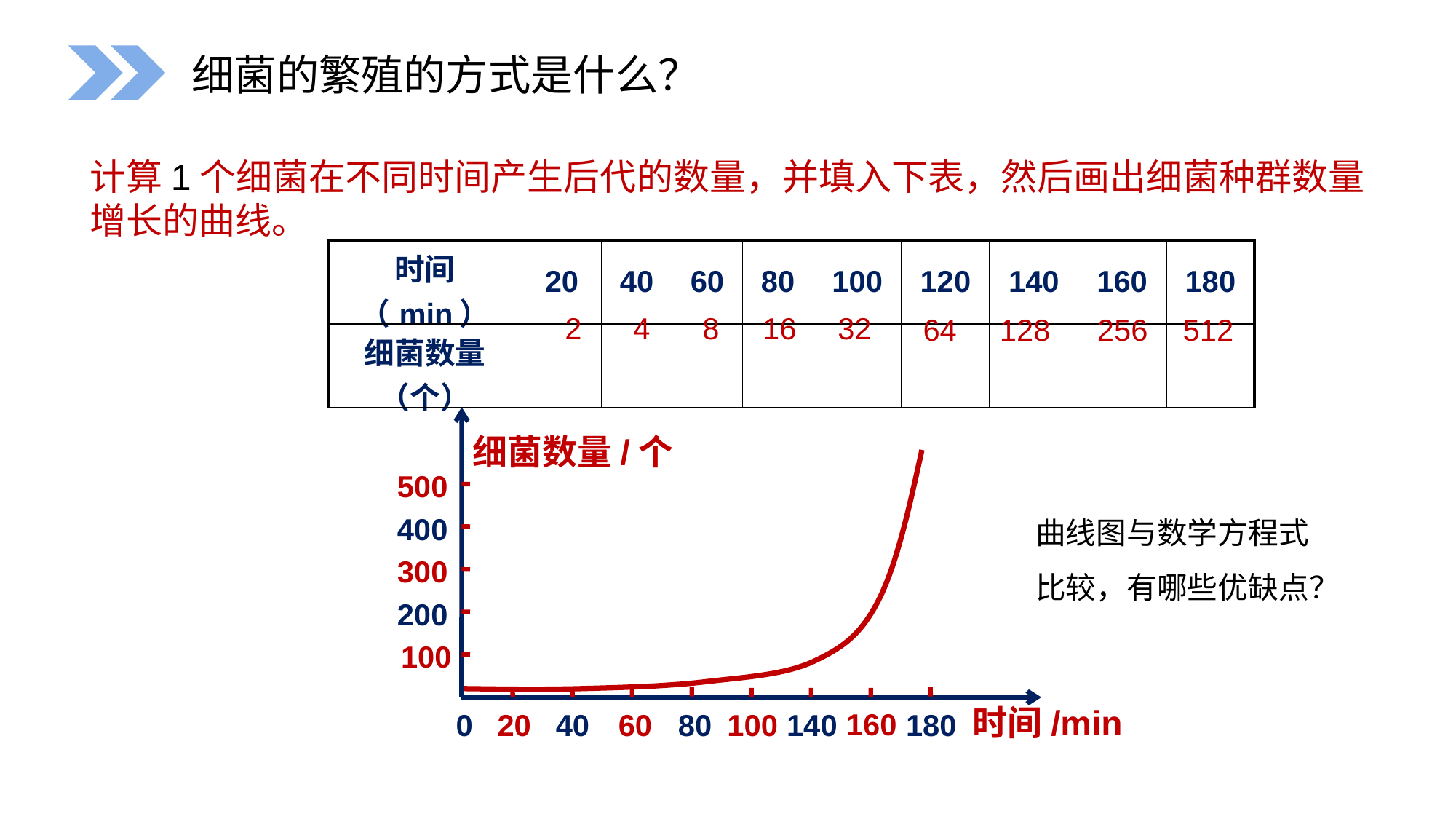

细菌的繁殖的方式是什么？
计算1个细菌在不同时间产生后代的数量，并填入下表，然后画出细菌种群数量增长的曲线。
| 时间（min） | 20 | 40 | 60 | 80 | 100 | 120 | 140 | 160 | 180 |
| --- | --- | --- | --- | --- | --- | --- | --- | --- | --- |
| 细菌数量（个） |  |  |  |  |  |  |  |  |  |
16
2
4
8
32
64
128
256
512
细菌数量/个

500
曲线图与数学方程式比较，有哪些优缺点？
400
300
200
100

时间/min
160
0
20
40
60
80
100
140
180